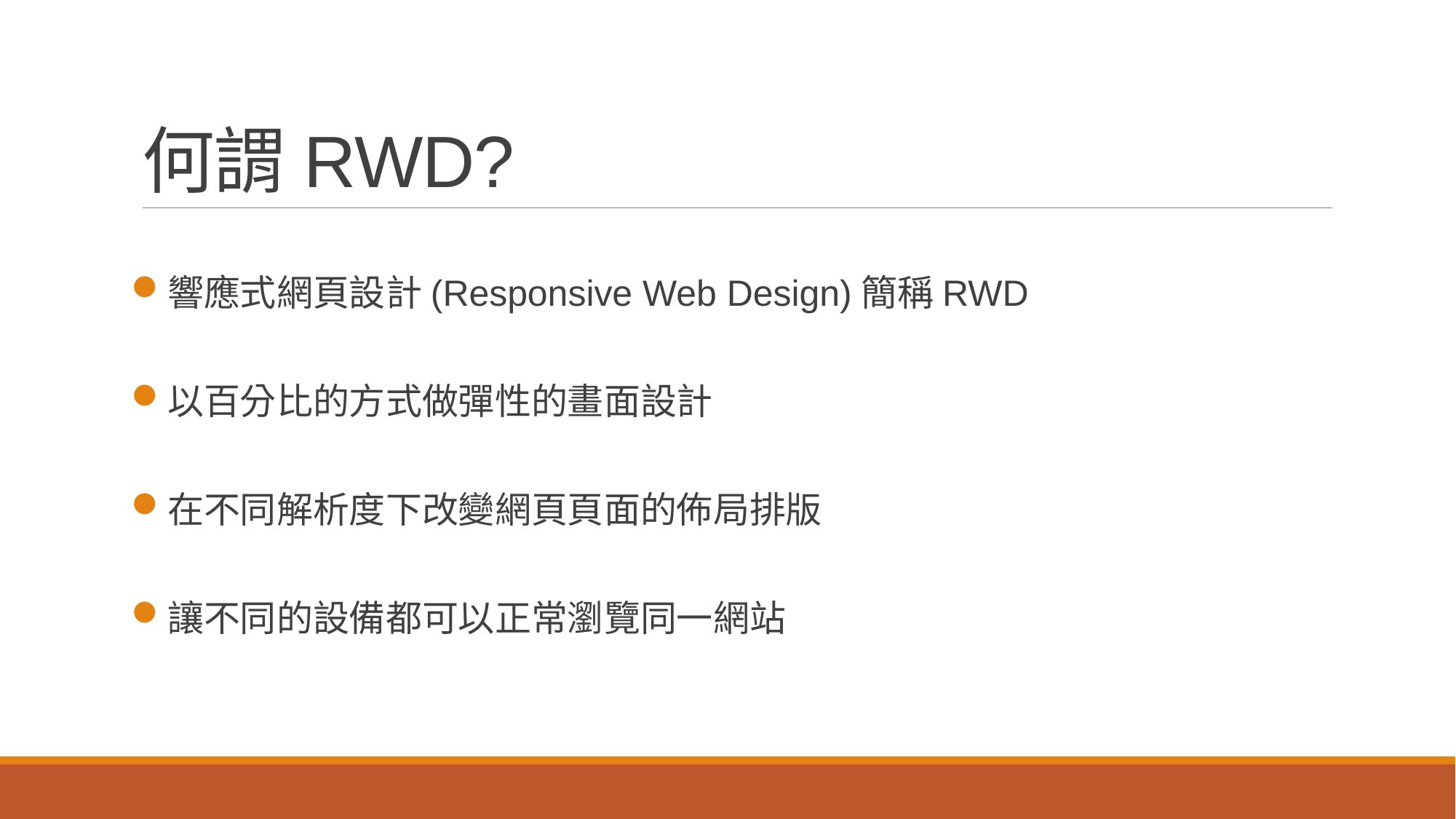

# 何謂RWD?
響應式網頁設計(Responsive Web Design)簡稱RWD
以百分比的方式做彈性的畫面設計
在不同解析度下改變網頁頁面的佈局排版
讓不同的設備都可以正常瀏覽同一網站